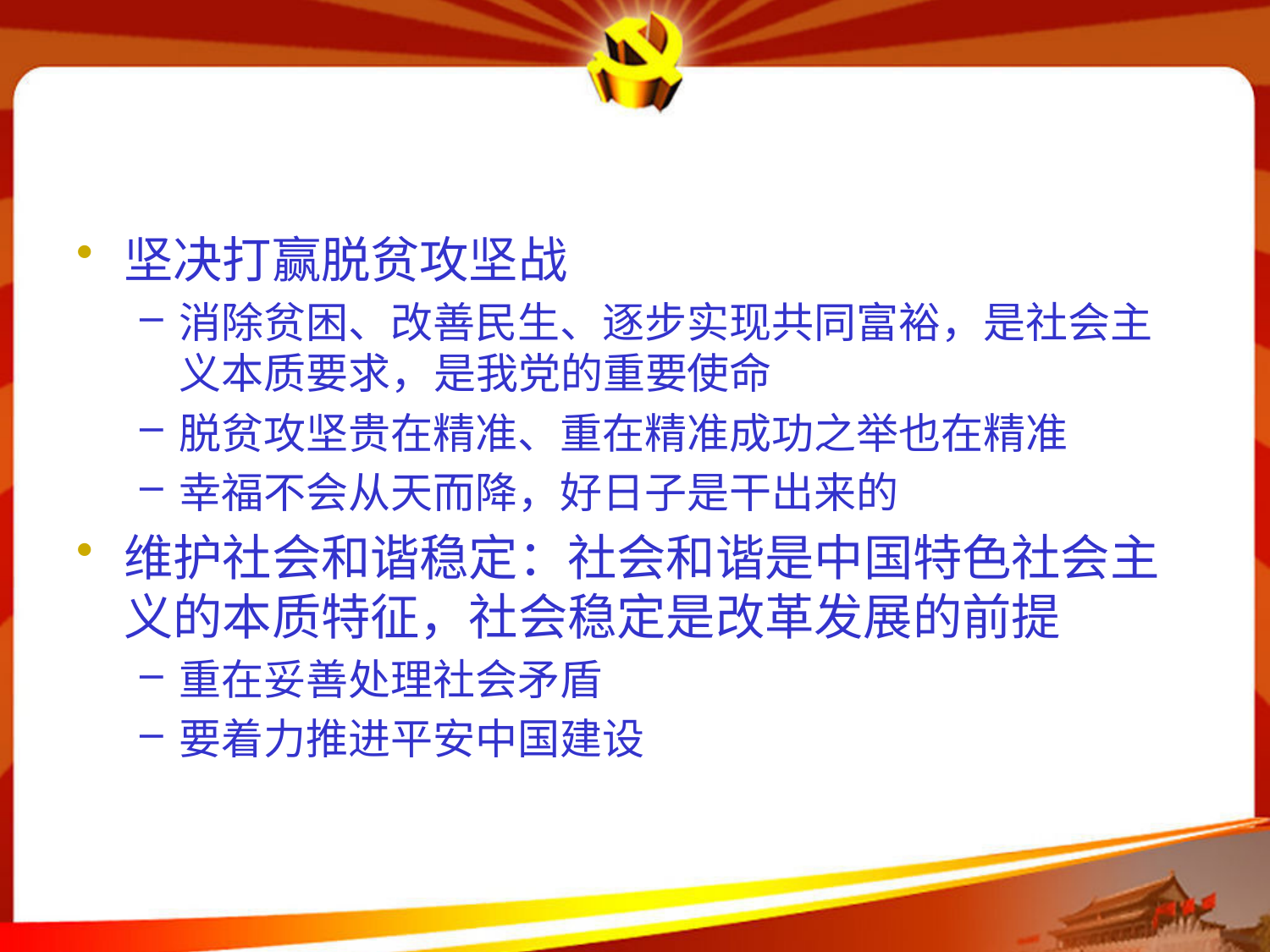

#
坚决打赢脱贫攻坚战
消除贫困、改善民生、逐步实现共同富裕，是社会主义本质要求，是我党的重要使命
脱贫攻坚贵在精准、重在精准成功之举也在精准
幸福不会从天而降，好日子是干出来的
维护社会和谐稳定：社会和谐是中国特色社会主义的本质特征，社会稳定是改革发展的前提
重在妥善处理社会矛盾
要着力推进平安中国建设